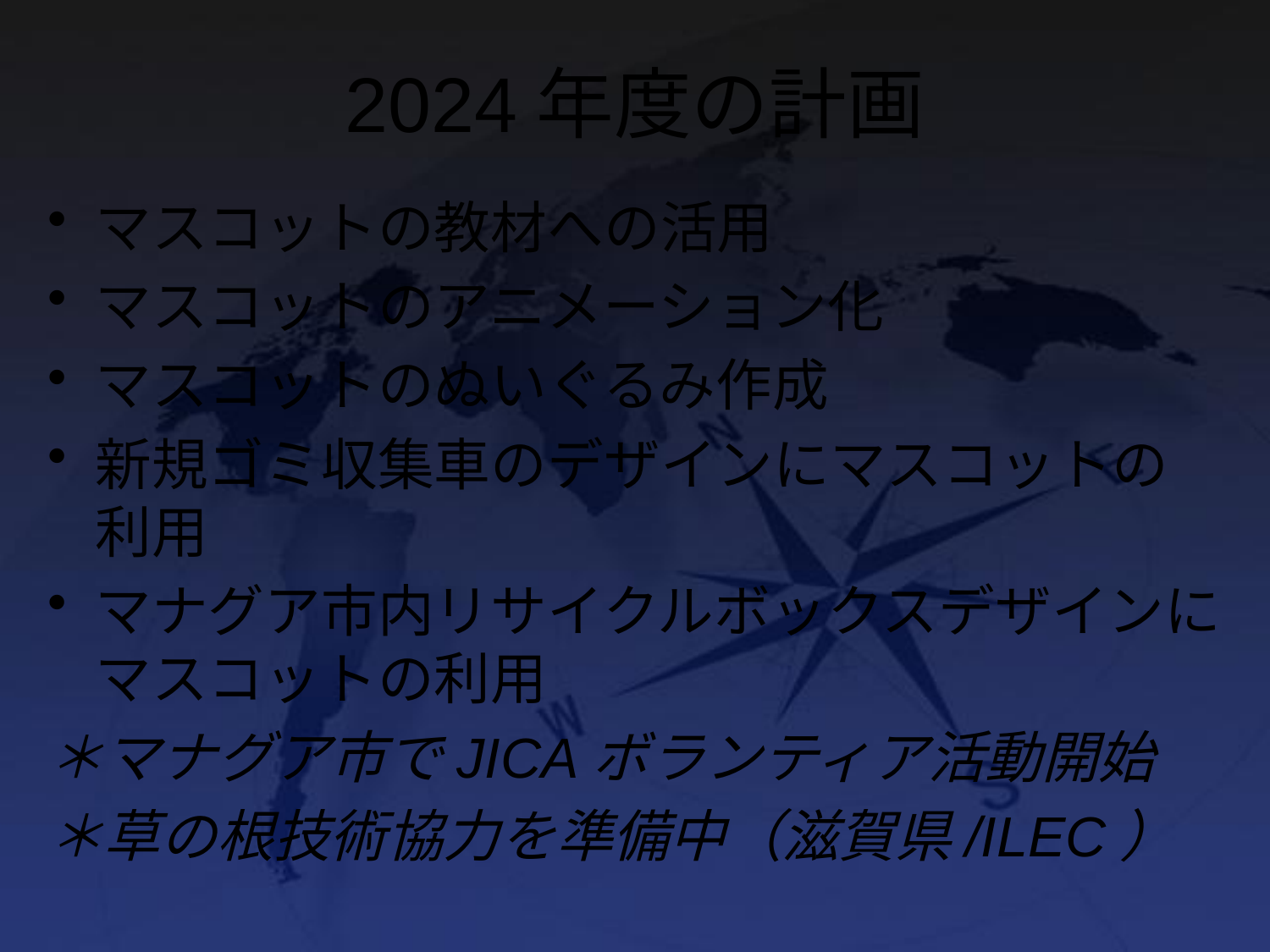

# 2024年度の計画
マスコットの教材への活用
マスコットのアニメーション化
マスコットのぬいぐるみ作成
新規ゴミ収集車のデザインにマスコットの利用
マナグア市内リサイクルボックスデザインにマスコットの利用
＊マナグア市でJICAボランティア活動開始
＊草の根技術協力を準備中（滋賀県/ILEC）